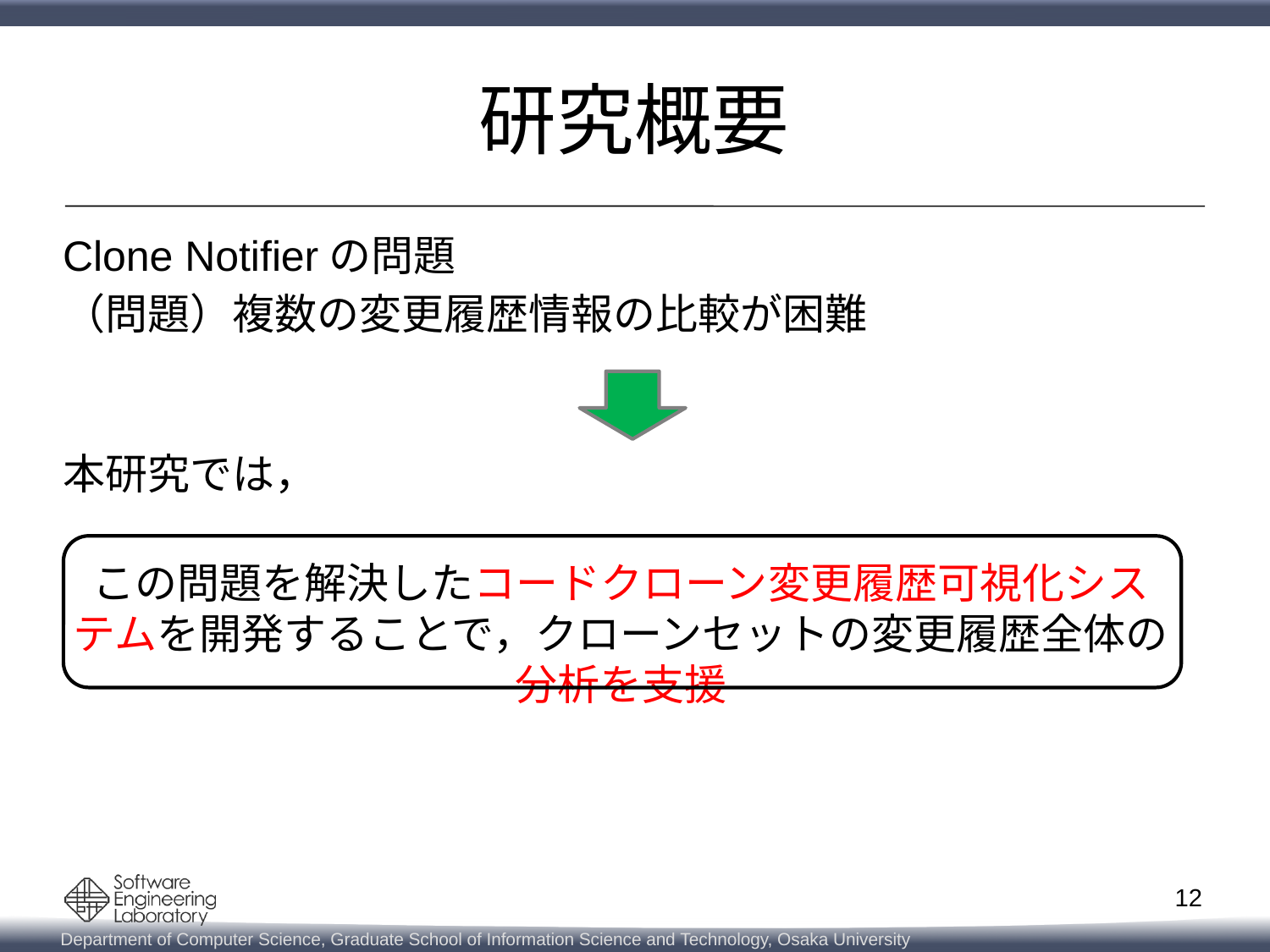

# 研究概要
Clone Notifierの問題
（問題）複数の変更履歴情報の比較が困難

本研究では，

この問題を解決したコードクローン変更履歴可視化システムを開発することで，クローンセットの変更履歴全体の分析を支援
12